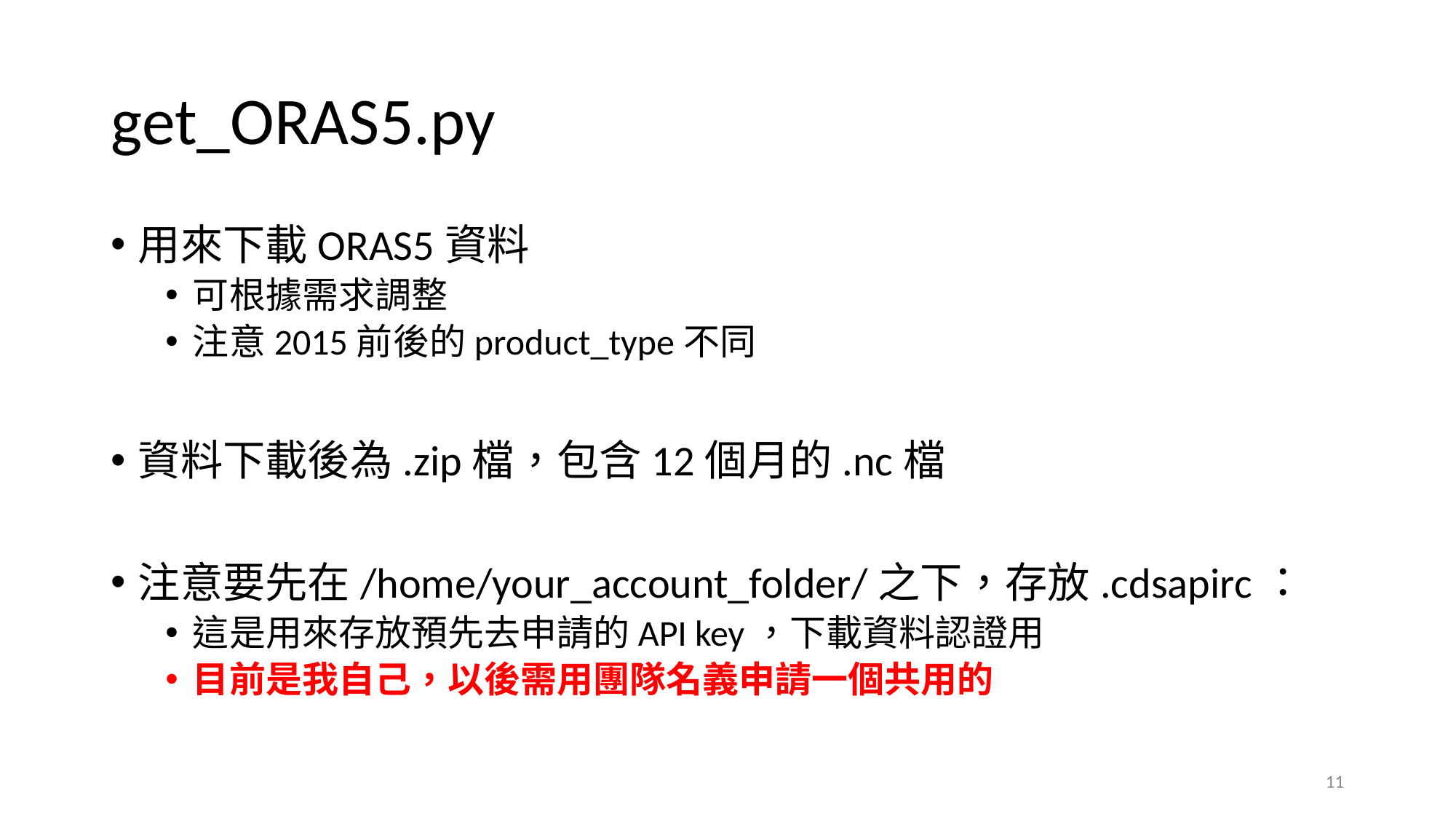

# get_ORAS5.py
用來下載ORAS5資料
可根據需求調整
注意2015前後的product_type不同

資料下載後為.zip檔，包含12個月的.nc檔

注意要先在/home/your_account_folder/之下，存放.cdsapirc：
這是用來存放預先去申請的API key，下載資料認證用
目前是我自己，以後需用團隊名義申請一個共用的
11